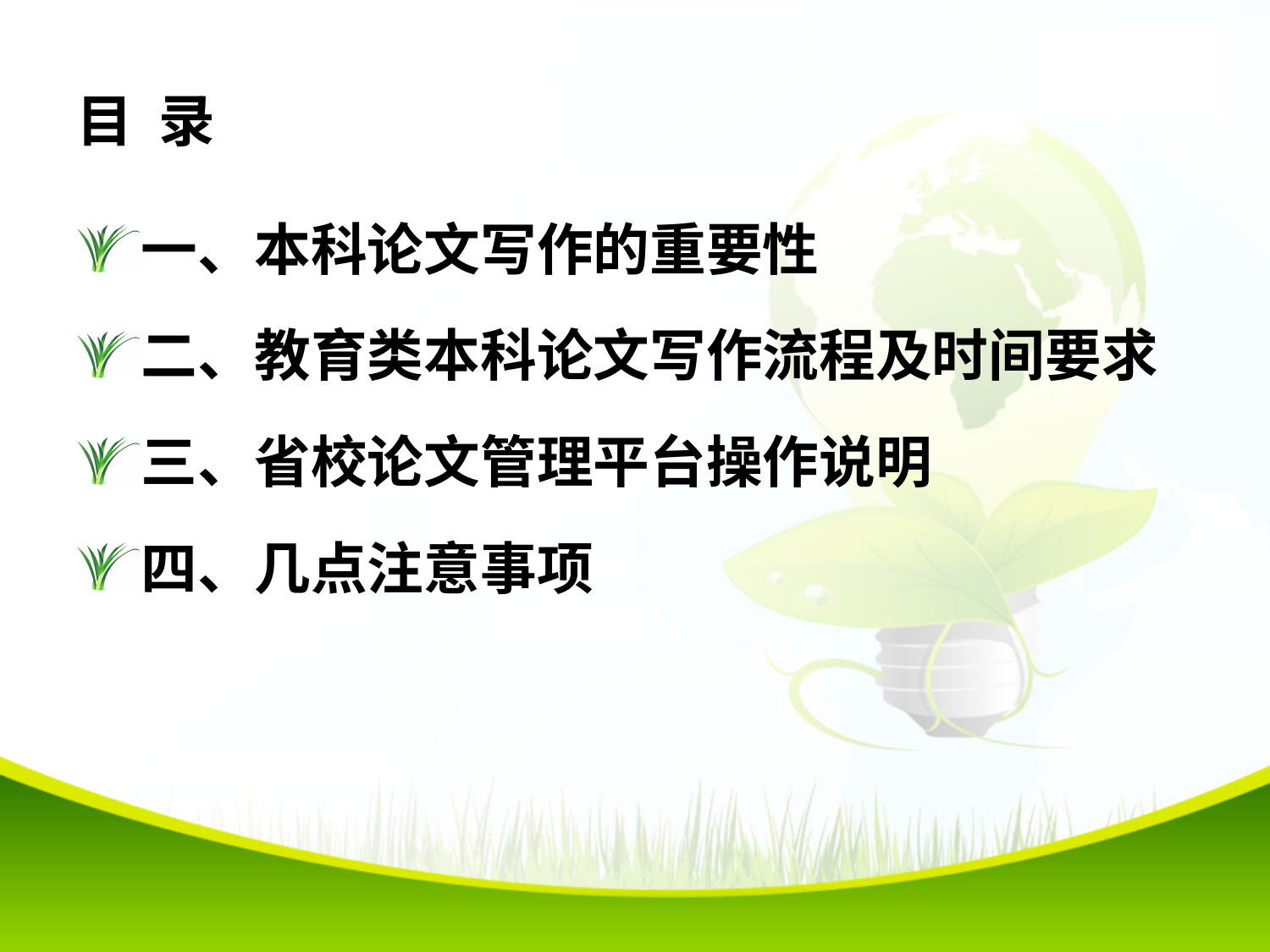

# 目  录
一、本科论文写作的重要性
二、教育类本科论文写作流程及时间要求
三、省校论文管理平台操作说明
四、几点注意事项